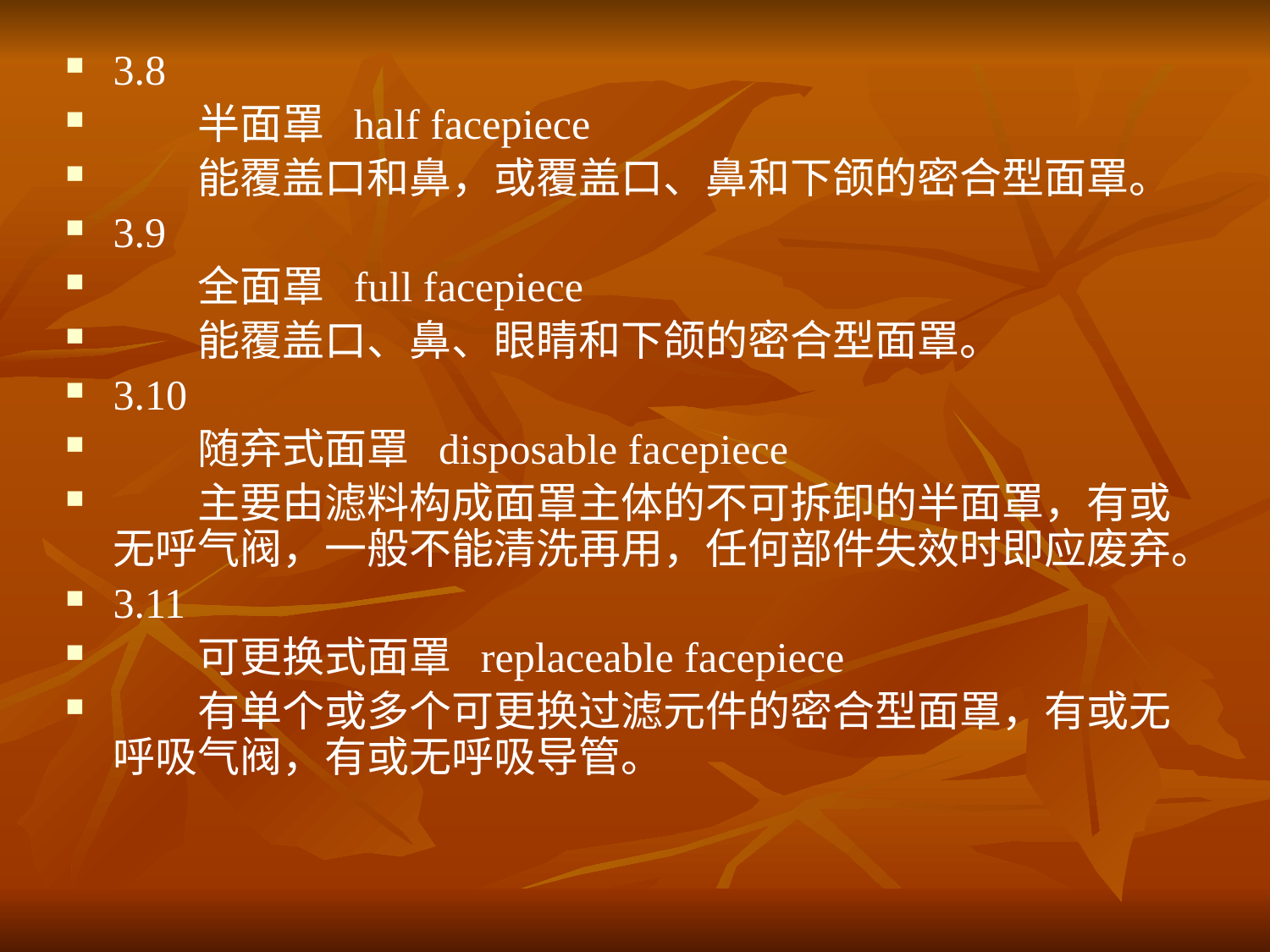

3.8
　　半面罩  half facepiece
　　能覆盖口和鼻，或覆盖口、鼻和下颌的密合型面罩。
3.9
　　全面罩  full facepiece
　　能覆盖口、鼻、眼睛和下颌的密合型面罩。
3.10
　　随弃式面罩  disposable facepiece
　　主要由滤料构成面罩主体的不可拆卸的半面罩，有或无呼气阀，一般不能清洗再用，任何部件失效时即应废弃。
3.11
　　可更换式面罩  replaceable facepiece
　　有单个或多个可更换过滤元件的密合型面罩，有或无呼吸气阀，有或无呼吸导管。